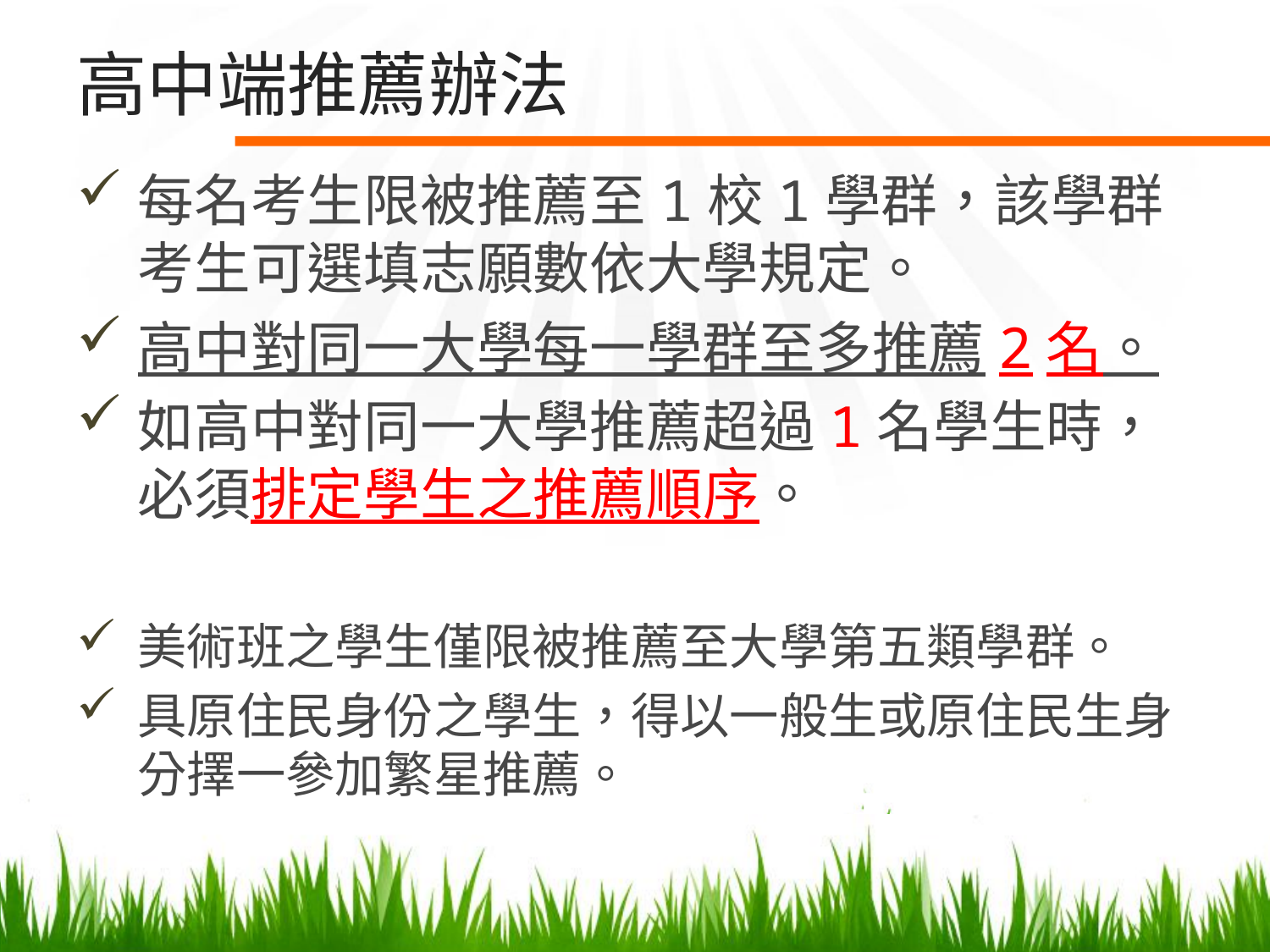

# 高中端推薦辦法
每名考生限被推薦至1校1學群，該學群考生可選填志願數依大學規定。
高中對同一大學每一學群至多推薦2名。
如高中對同一大學推薦超過1名學生時，必須排定學生之推薦順序。

美術班之學生僅限被推薦至大學第五類學群。
具原住民身份之學生，得以一般生或原住民生身分擇一參加繁星推薦。